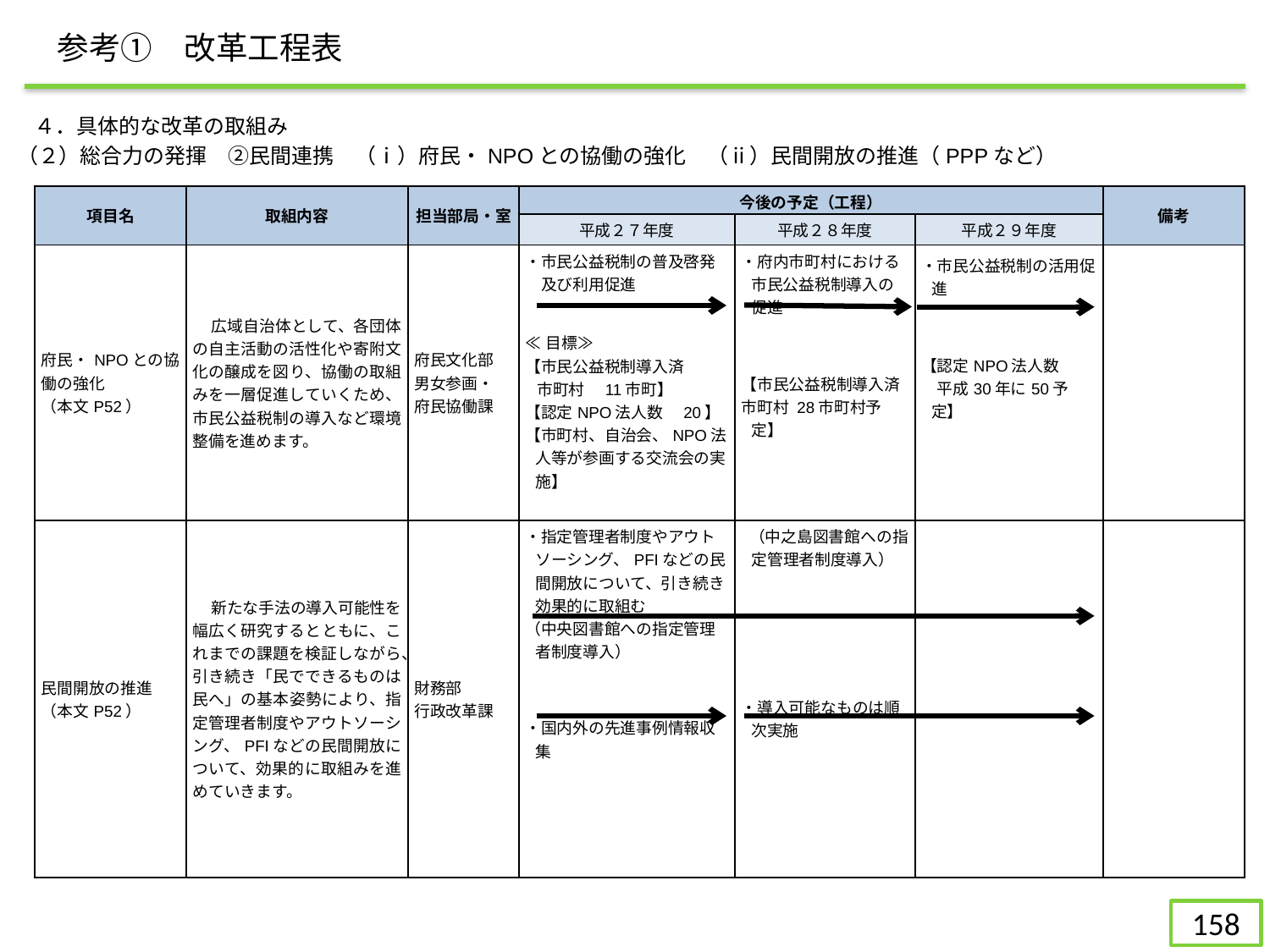

参考①　改革工程表
４．具体的な改革の取組み
（２）総合力の発揮　②民間連携　（ⅰ）府民・NPOとの協働の強化　（ⅱ）民間開放の推進（PPPなど）
| 項目名 | 取組内容 | 担当部局・室 | 今後の予定（工程） |  |  | 備考 |
| --- | --- | --- | --- | --- | --- | --- |
|  |  |  | 平成２７年度 | 平成２８年度 | 平成２９年度 |  |
| 府民・NPOとの協働の強化 （本文P52） | 広域自治体として、各団体の自主活動の活性化や寄附文化の醸成を図り、協働の取組みを一層促進していくため、市民公益税制の導入など環境整備を進めます。 | 府民文化部 男女参画・ 府民協働課 | ・市民公益税制の普及啓発 　及び利用促進 ≪目標≫ 【市民公益税制導入済 市町村　11市町】 【認定NPO法人数　20】 【市町村、自治会、NPO法人等が参画する交流会の実施】 | ・府内市町村における市民公益税制導入の促進 【市民公益税制導入済 市町村 28市町村予定】 | ・市民公益税制の活用促進 【認定NPO法人数　 　平成30年に50予定】 |  |
| 民間開放の推進 （本文P52） | 新たな手法の導入可能性を幅広く研究するとともに、これまでの課題を検証しながら、引き続き「民でできるものは民へ」の基本姿勢により、指定管理者制度やアウトソーシング、PFIなどの民間開放について、効果的に取組みを進めていきます。 | 財務部 行政改革課 | ・指定管理者制度やアウトソーシング、PFIなどの民間開放について、引き続き効果的に取組む （中央図書館への指定管理者制度導入）    ・国内外の先進事例情報収集 | （中之島図書館への指定管理者制度導入）             ・導入可能なものは順次実施 |  |  |

158